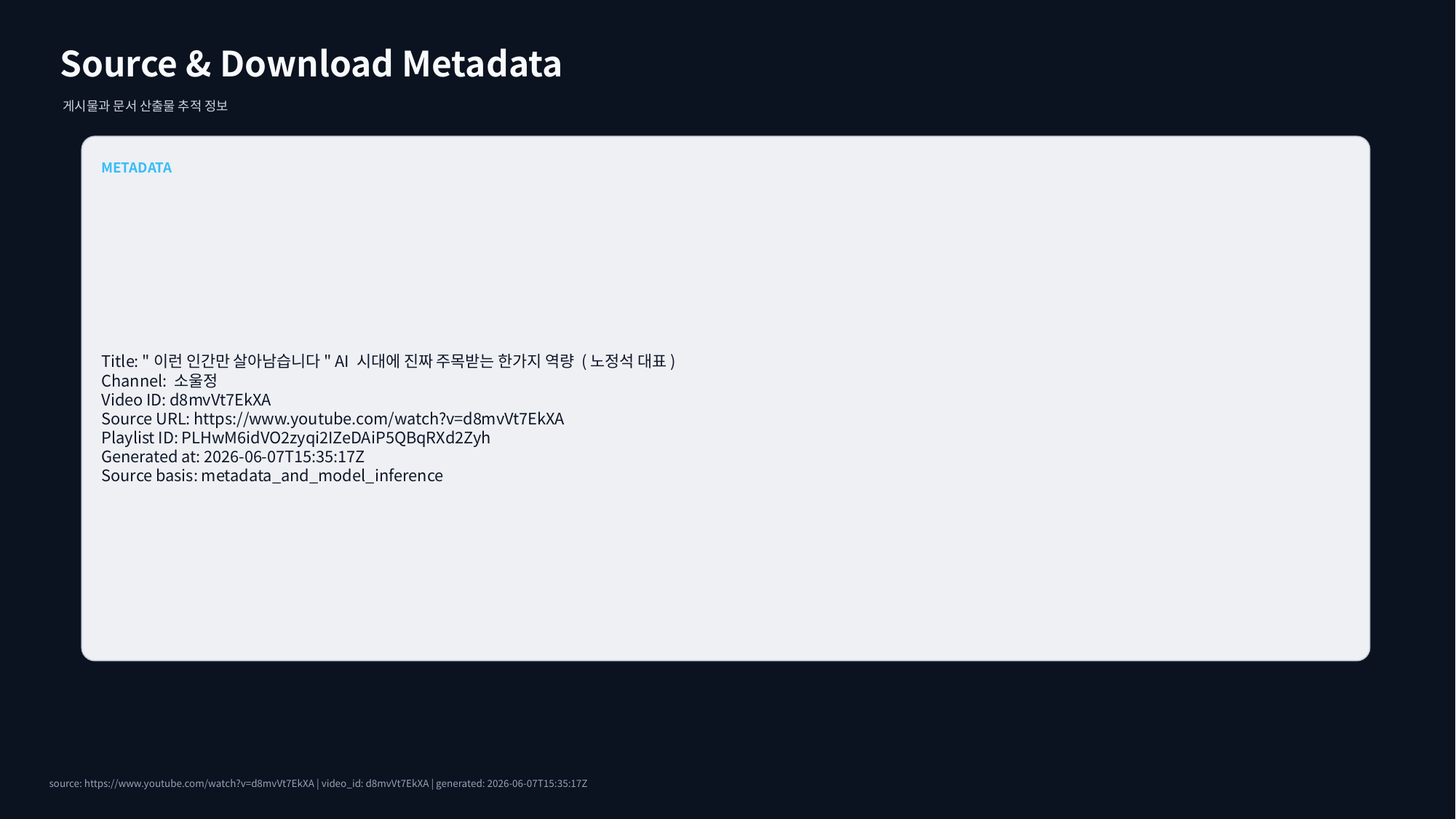

Source & Download Metadata
게시물과 문서 산출물 추적 정보

METADATA
Title: "이런 인간만 살아남습니다" AI 시대에 진짜 주목받는 한가지 역량 (노정석 대표)
Channel: 소울정
Video ID: d8mvVt7EkXA
Source URL: https://www.youtube.com/watch?v=d8mvVt7EkXA
Playlist ID: PLHwM6idVO2zyqi2IZeDAiP5QBqRXd2Zyh
Generated at: 2026-06-07T15:35:17Z
Source basis: metadata_and_model_inference
source: https://www.youtube.com/watch?v=d8mvVt7EkXA | video_id: d8mvVt7EkXA | generated: 2026-06-07T15:35:17Z